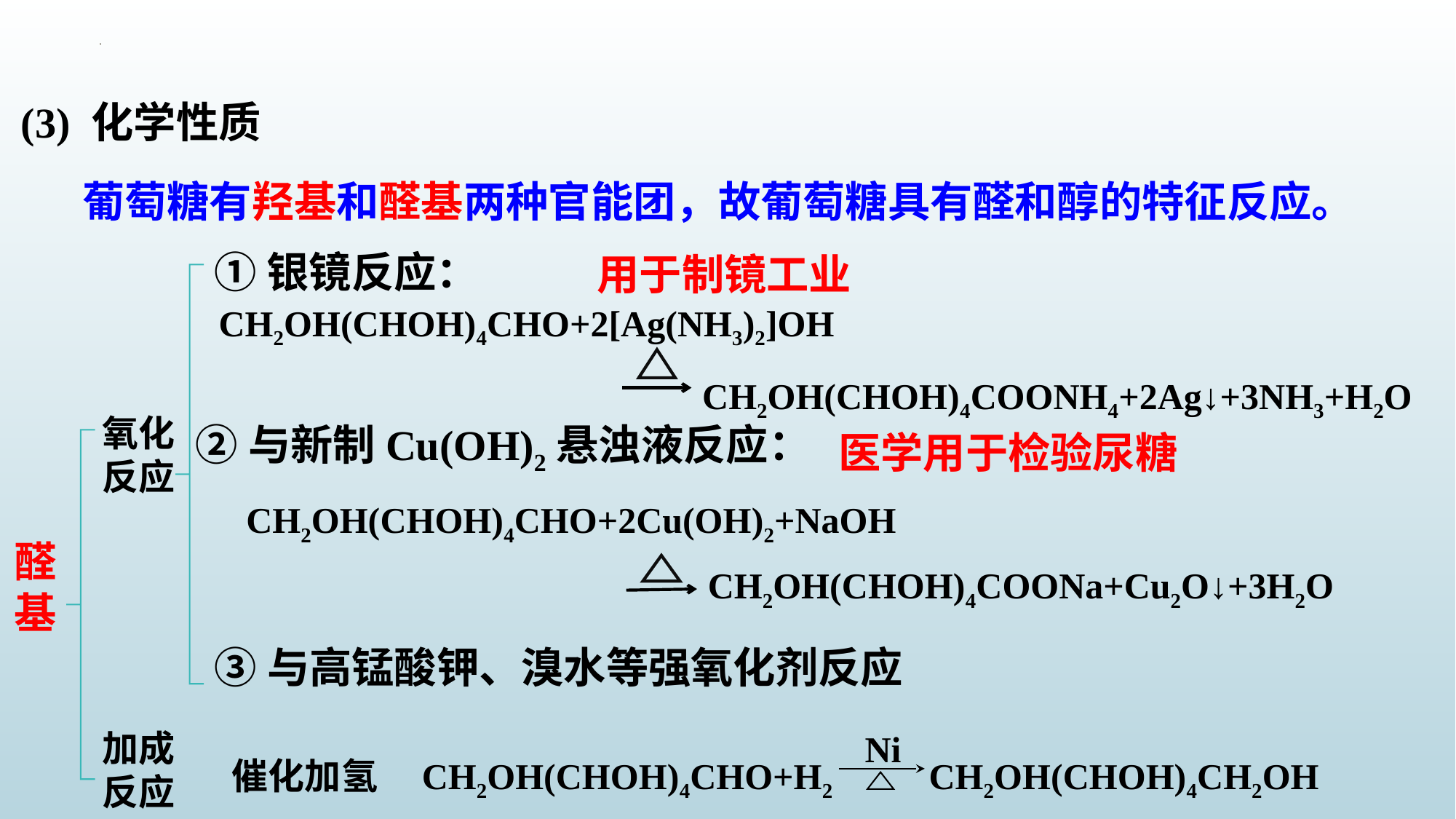

(3) 化学性质
葡萄糖有羟基和醛基两种官能团，故葡萄糖具有醛和醇的特征反应。
①银镜反应：
用于制镜工业

CH2OH(CHOH)4CHO+2[Ag(NH3)2]OH
CH2OH(CHOH)4COONH4+2Ag↓+3NH3+H2O

氧化
反应
加成反应
②与新制Cu(OH)2悬浊液反应：
医学用于检验尿糖

CH2OH(CHOH)4CHO+2Cu(OH)2+NaOH
CH2OH(CHOH)4COONa+Cu2O↓+3H2O

醛基
③与高锰酸钾、溴水等强氧化剂反应
Ni

CH2OH(CHOH)4CH2OH
催化加氢
CH2OH(CHOH)4CHO+H2